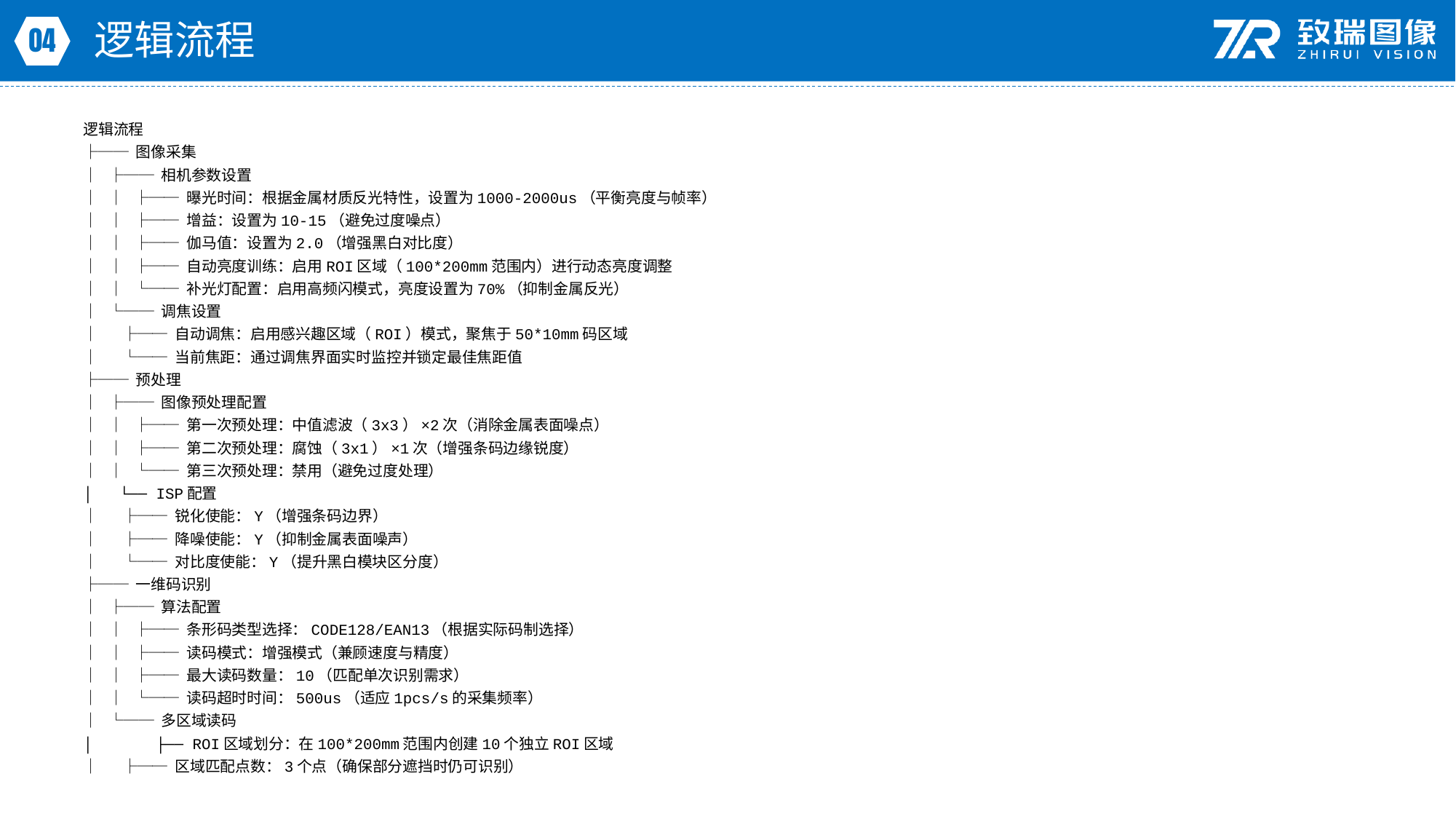

逻辑流程
04

逻辑流程
├── 图像采集
│   ├── 相机参数设置
│   │   ├── 曝光时间：根据金属材质反光特性，设置为1000-2000us（平衡亮度与帧率）
│   │   ├── 增益：设置为10-15（避免过度噪点）
│   │   ├── 伽马值：设置为2.0（增强黑白对比度）
│   │   ├── 自动亮度训练：启用ROI区域（100*200mm范围内）进行动态亮度调整
│   │   └── 补光灯配置：启用高频闪模式，亮度设置为70%（抑制金属反光）
│   └── 调焦设置
│       ├── 自动调焦：启用感兴趣区域（ROI）模式，聚焦于50*10mm码区域
│       └── 当前焦距：通过调焦界面实时监控并锁定最佳焦距值
├── 预处理
│   ├── 图像预处理配置
│   │   ├── 第一次预处理：中值滤波（3x3）×2次（消除金属表面噪点）
│   │   ├── 第二次预处理：腐蚀（3x1）×1次（增强条码边缘锐度）
│   │   └── 第三次预处理：禁用（避免过度处理）
│   └── ISP配置
│       ├── 锐化使能：Y（增强条码边界）
│       ├── 降噪使能：Y（抑制金属表面噪声）
│       └── 对比度使能：Y（提升黑白模块区分度）
├── 一维码识别
│   ├── 算法配置
│   │   ├── 条形码类型选择：CODE128/EAN13（根据实际码制选择）
│   │   ├── 读码模式：增强模式（兼顾速度与精度）
│   │   ├── 最大读码数量：10（匹配单次识别需求）
│   │   └── 读码超时时间：500us（适应1pcs/s的采集频率）
│   └── 多区域读码
│       ├── ROI区域划分：在100*200mm范围内创建10个独立ROI区域
│       ├── 区域匹配点数：3个点（确保部分遮挡时仍可识别）